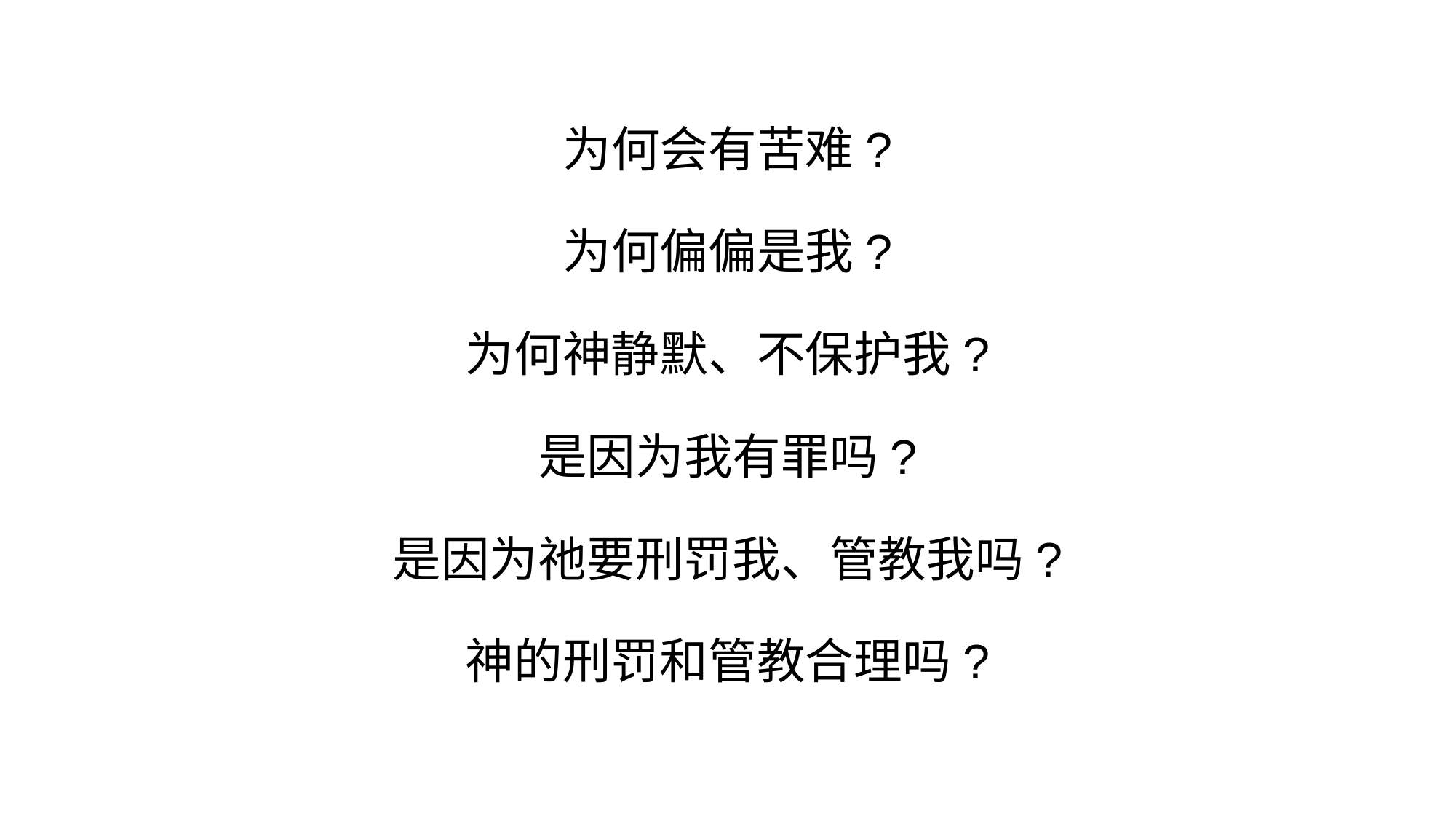

#
为何会有苦难?
为何偏偏是我?
为何神静默、不保护我?
是因为我有罪吗?
是因为祂要刑罚我、管教我吗?
神的刑罚和管教合理吗?